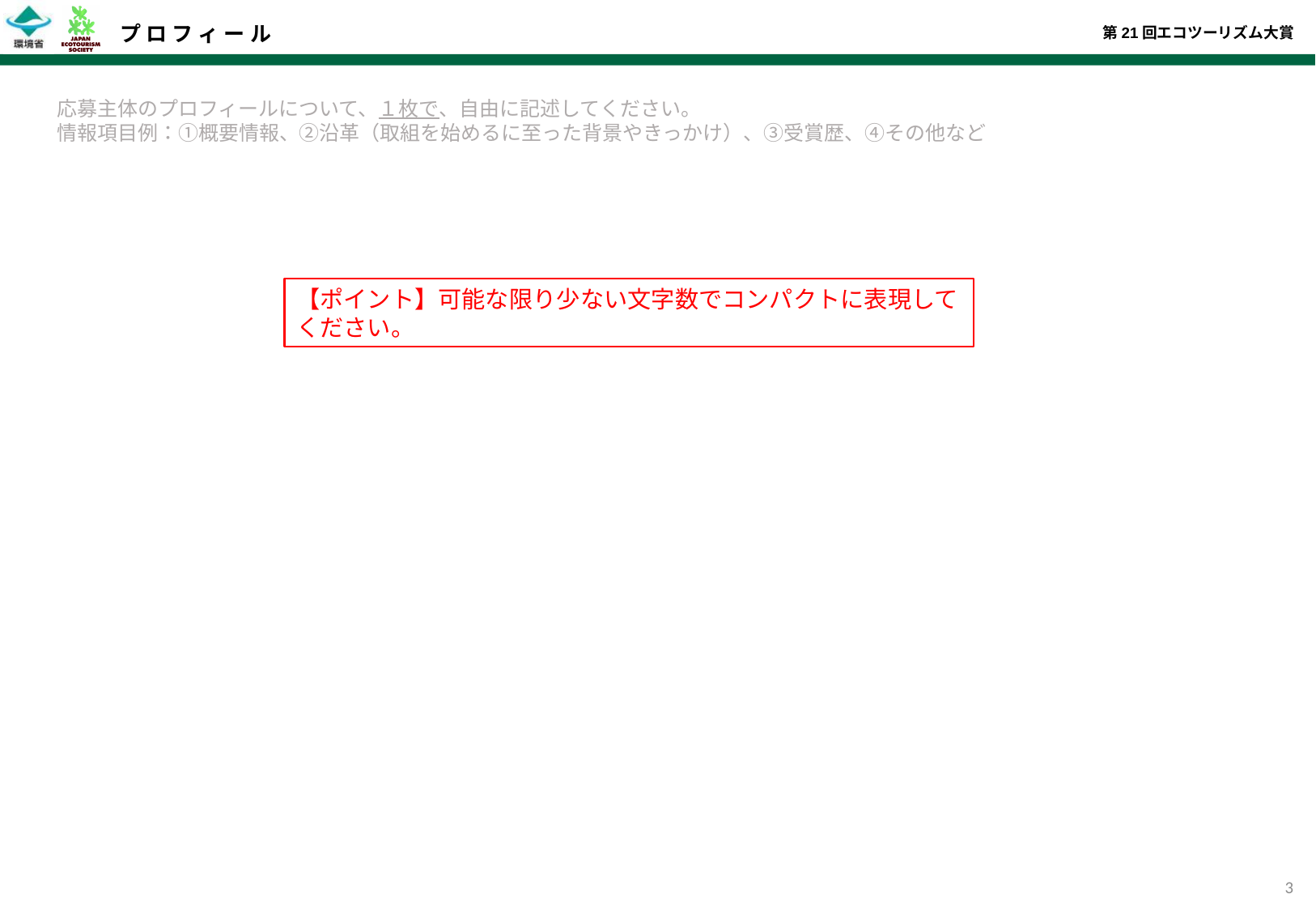

応募主体のプロフィールについて、１枚で、自由に記述してください。
情報項目例：①概要情報、②沿革（取組を始めるに至った背景やきっかけ）、③受賞歴、④その他など
【ポイント】可能な限り少ない文字数でコンパクトに表現してください。